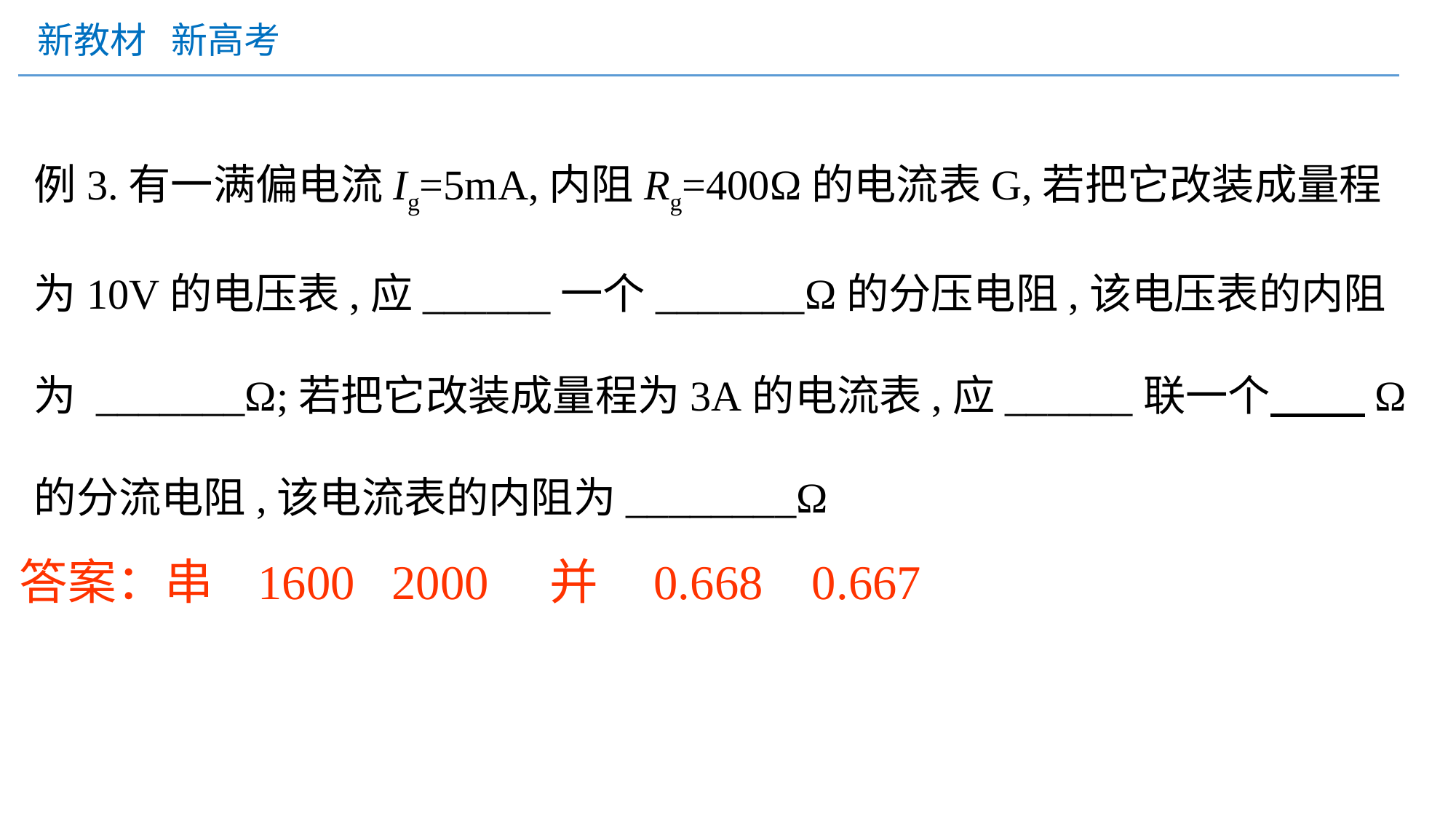

例3.有一满偏电流Ig=5mA,内阻Rg=400Ω的电流表G,若把它改装成量程为10V的电压表,应______一个_______Ω的分压电阻,该电压表的内阻为 _______Ω;若把它改装成量程为3A的电流表,应______联一个          Ω的分流电阻,该电流表的内阻为________Ω
答案：串   1600   2000    并    0.668    0.667